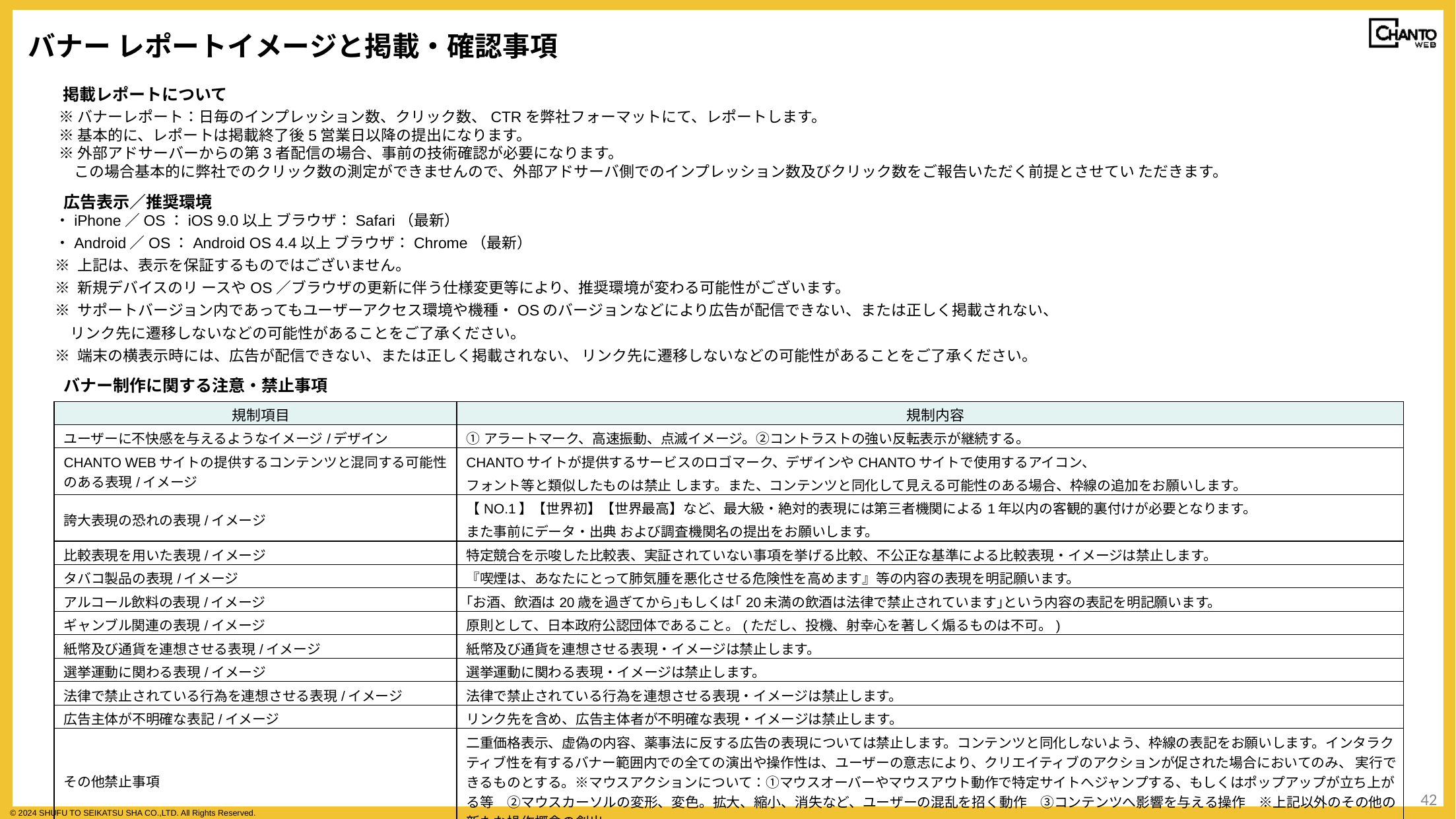

バナー レポートイメージと掲載・確認事項

掲載レポートについて
※バナーレポート：日毎のインプレッション数、クリック数、CTRを弊社フォーマットにて、レポートします。
※基本的に、レポートは掲載終了後5営業日以降の提出になります。
※外部アドサーバーからの第3者配信の場合、事前の技術確認が必要になります。
　この場合基本的に弊社でのクリック数の測定ができませんので、外部アドサーバ側でのインプレッション数及びクリック数をご報告いただく前提とさせてい ただきます。
広告表示／推奨環境
・iPhone／OS：iOS 9.0以上 ブラウザ：Safari（最新）
・Android／OS：Android OS 4.4以上 ブラウザ：Chrome（最新）
※ 上記は、表示を保証するものではございません。
※ 新規デバイスのリ ースやOS／ブラウザの更新に伴う仕様変更等により、推奨環境が変わる可能性がございます。
※ サポートバージョン内であってもユーザーアクセス環境や機種・OSのバージョンなどにより広告が配信できない、または正しく掲載されない、
　リンク先に遷移しないなどの可能性があることをご了承ください。
※ 端末の横表示時には、広告が配信できない、または正しく掲載されない、 リンク先に遷移しないなどの可能性があることをご了承ください。
バナー制作に関する注意・禁止事項
| 規制項目 | 規制内容 |
| --- | --- |
| ユーザーに不快感を与えるようなイメージ/デザイン | ①アラートマーク、高速振動、点滅イメージ。②コントラストの強い反転表示が継続する。 |
| CHANTO WEBサイトの提供するコンテンツと混同する可能性のある表現/イメージ | CHANTOサイトが提供するサービスのロゴマーク、デザインやCHANTOサイトで使用するアイコン、 フォント等と類似したものは禁止 します。また、コンテンツと同化して見える可能性のある場合、枠線の追加をお願いします。 |
| 誇大表現の恐れの表現/イメージ | 【NO.1】【世界初】【世界最高】など、最大級・絶対的表現には第三者機関による1年以内の客観的裏付けが必要となります。 また事前にデータ・出典 および調査機関名の提出をお願いします。 |
| 比較表現を用いた表現/イメージ | 特定競合を示唆した比較表、実証されていない事項を挙げる比較、不公正な基準による比較表現・イメージは禁止します。 |
| タバコ製品の表現/イメージ | 『喫煙は、あなたにとって肺気腫を悪化させる危険性を高めます』等の内容の表現を明記願います。 |
| アルコール飲料の表現/イメージ | ｢お酒、飲酒は20歳を過ぎてから｣もしくは｢20未満の飲酒は法律で禁止されています｣という内容の表記を明記願います。 |
| ギャンブル関連の表現/イメージ | 原則として、日本政府公認団体であること。(ただし、投機、射幸心を著しく煽るものは不可。) |
| 紙幣及び通貨を連想させる表現/イメージ | 紙幣及び通貨を連想させる表現・イメージは禁止します。 |
| 選挙運動に関わる表現/イメージ | 選挙運動に関わる表現・イメージは禁止します。 |
| 法律で禁止されている行為を連想させる表現/イメージ | 法律で禁止されている行為を連想させる表現・イメージは禁止します。 |
| 広告主体が不明確な表記/イメージ | リンク先を含め、広告主体者が不明確な表現・イメージは禁止します。 |
| その他禁止事項 | 二重価格表示、虚偽の内容、薬事法に反する広告の表現については禁止します。コンテンツと同化しないよう、枠線の表記をお願いします。インタラクティブ性を有するバナー範囲内での全ての演出や操作性は、ユーザーの意志により、クリエイティブのアクションが促された場合においてのみ、 実行できるものとする。※マウスアクションについて：①マウスオーバーやマウスアウト動作で特定サイトへジャンプする、もしくはポップアップが立ち上がる等　②マウスカーソルの変形、変色。拡大、縮小、消失など、ユーザーの混乱を招く動作　③コンテンツへ影響を与える操作　※上記以外のその他の新たな操作概念の創出 |
42